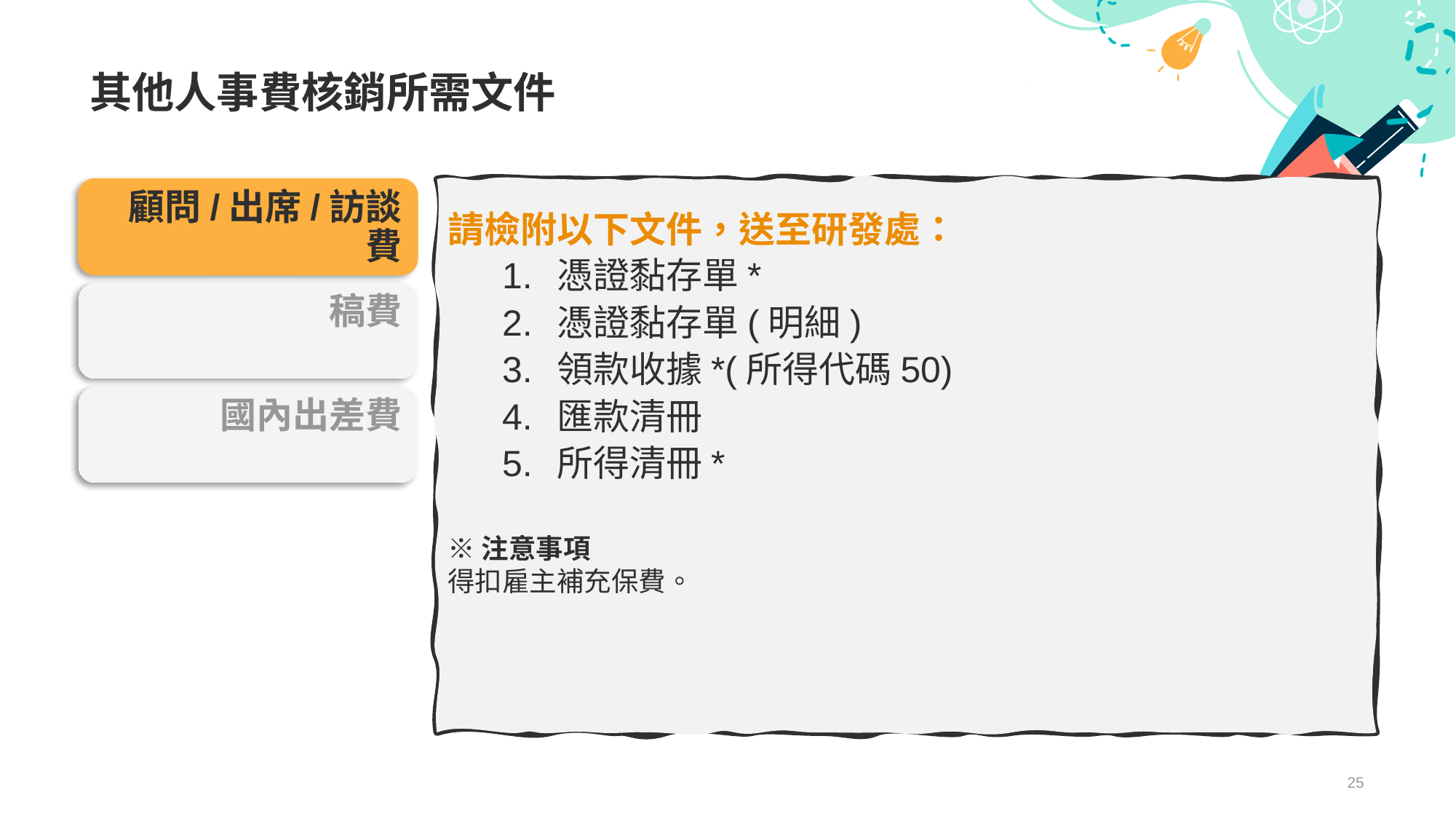

# 其他人事費核銷所需文件
顧問/出席/訪談費
請檢附以下文件，送至研發處：
憑證黏存單*
憑證黏存單(明細)
領款收據*(所得代碼50)
匯款清冊
所得清冊*

※注意事項
得扣雇主補充保費。

稿費
國內出差費
25